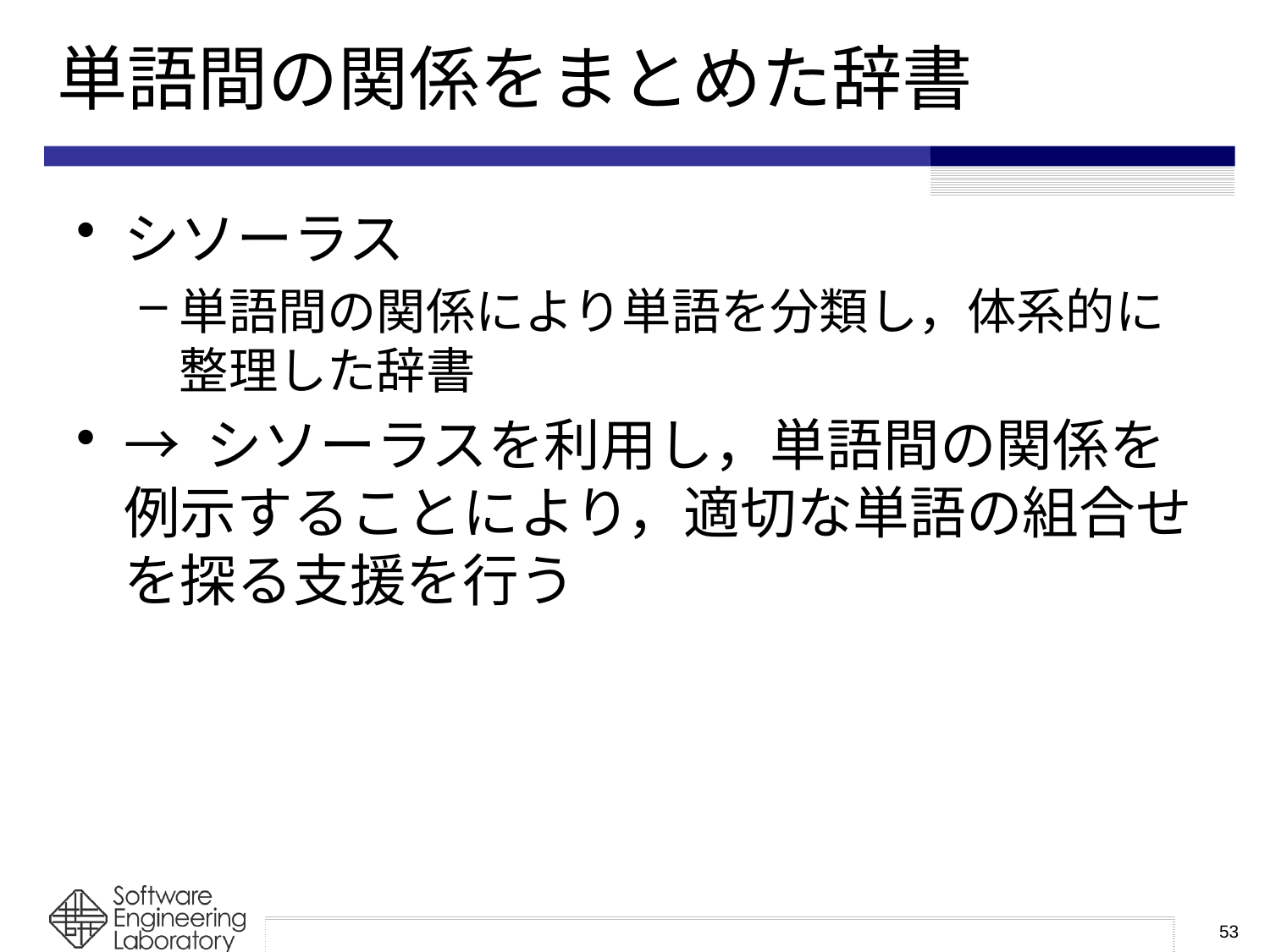

# 単語間の関係をまとめた辞書
シソーラス
単語間の関係により単語を分類し，体系的に整理した辞書
→ シソーラスを利用し，単語間の関係を例示することにより，適切な単語の組合せを探る支援を行う
53